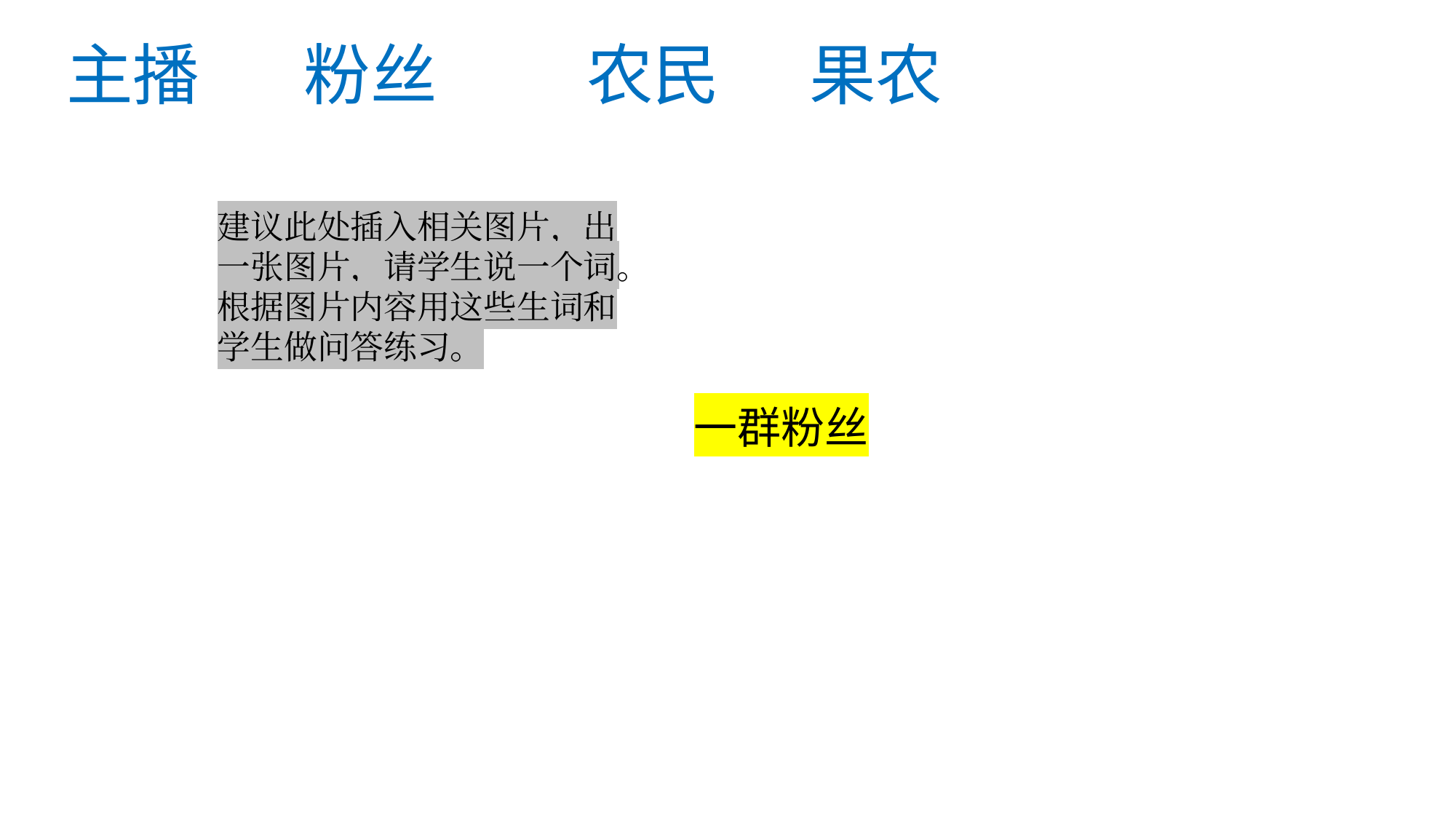

# 主播       粉丝          农民      果农
建议此处插入相关图片，出一张图片，请学生说一个词。根据图片内容用这些生词和学生做问答练习。
一群粉丝